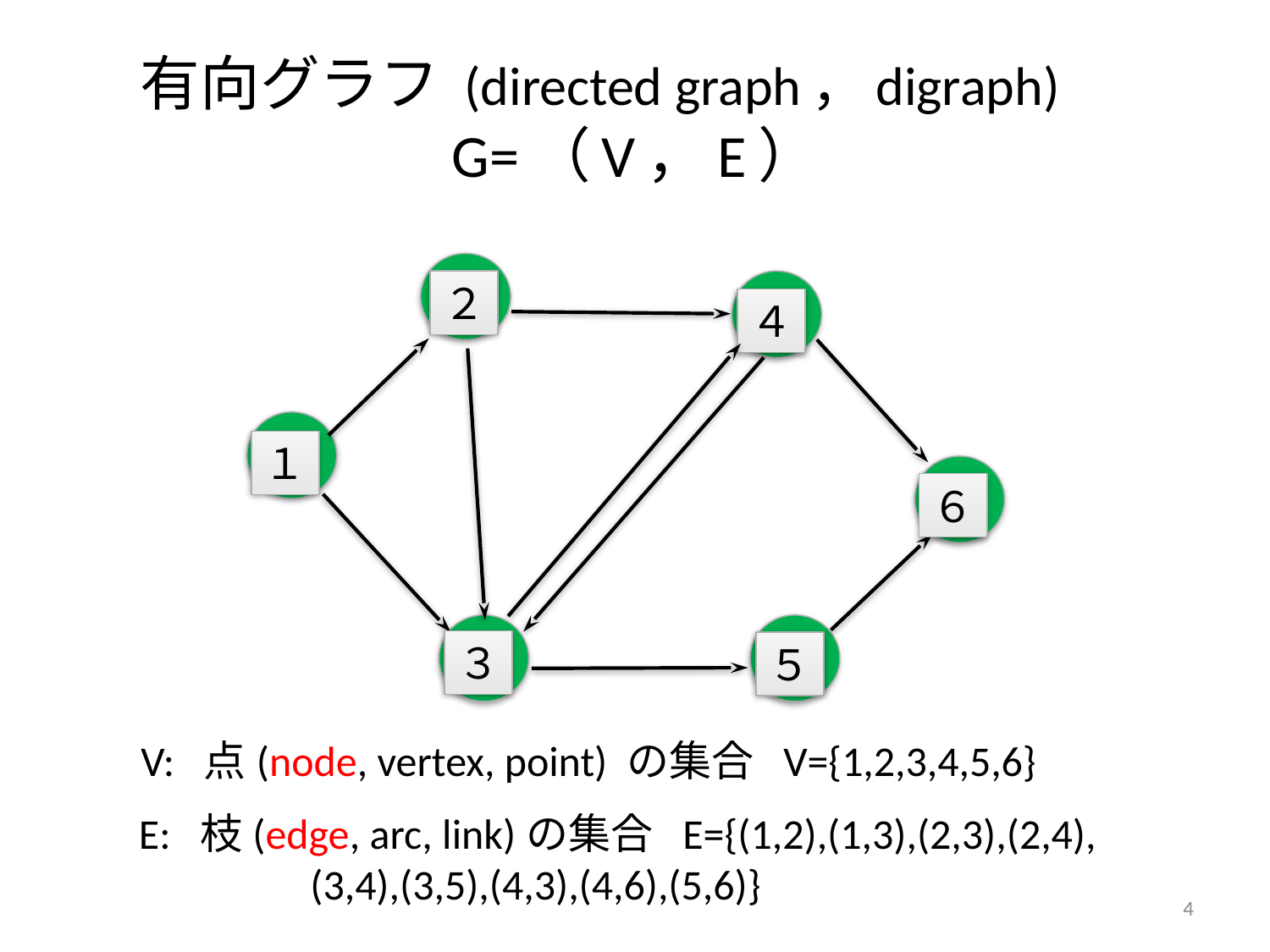

# 有向グラフ (directed graph，digraph)　 G=（V，E）

２

４

１

６

３
５

V:  点(node, vertex, point) の集合  V={1,2,3,4,5,6}
E:  枝(edge, arc, link)の集合  E={(1,2),(1,3),(2,3),(2,4),
                  (3,4),(3,5),(4,3),(4,6),(5,6)}
4